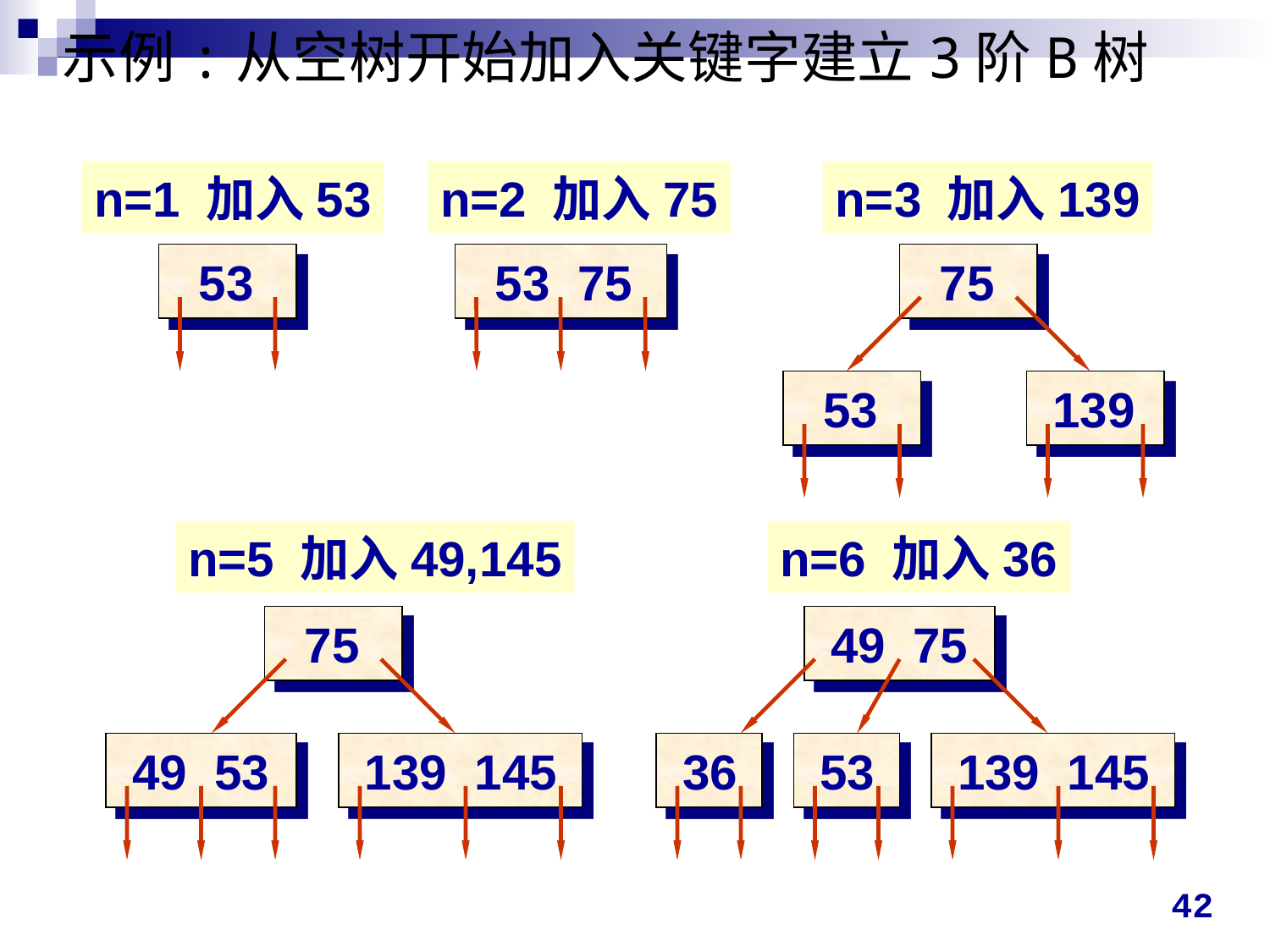

示例:从空树开始加入关键字建立3阶B树
n=1 加入53
n=2 加入75
n=3 加入139
  53
  53  75
  75

  53
 139

n=5 加入49,145
n=6 加入36
 49  75

 36
 53
 139  145

  75

 49  53
 139  145

42